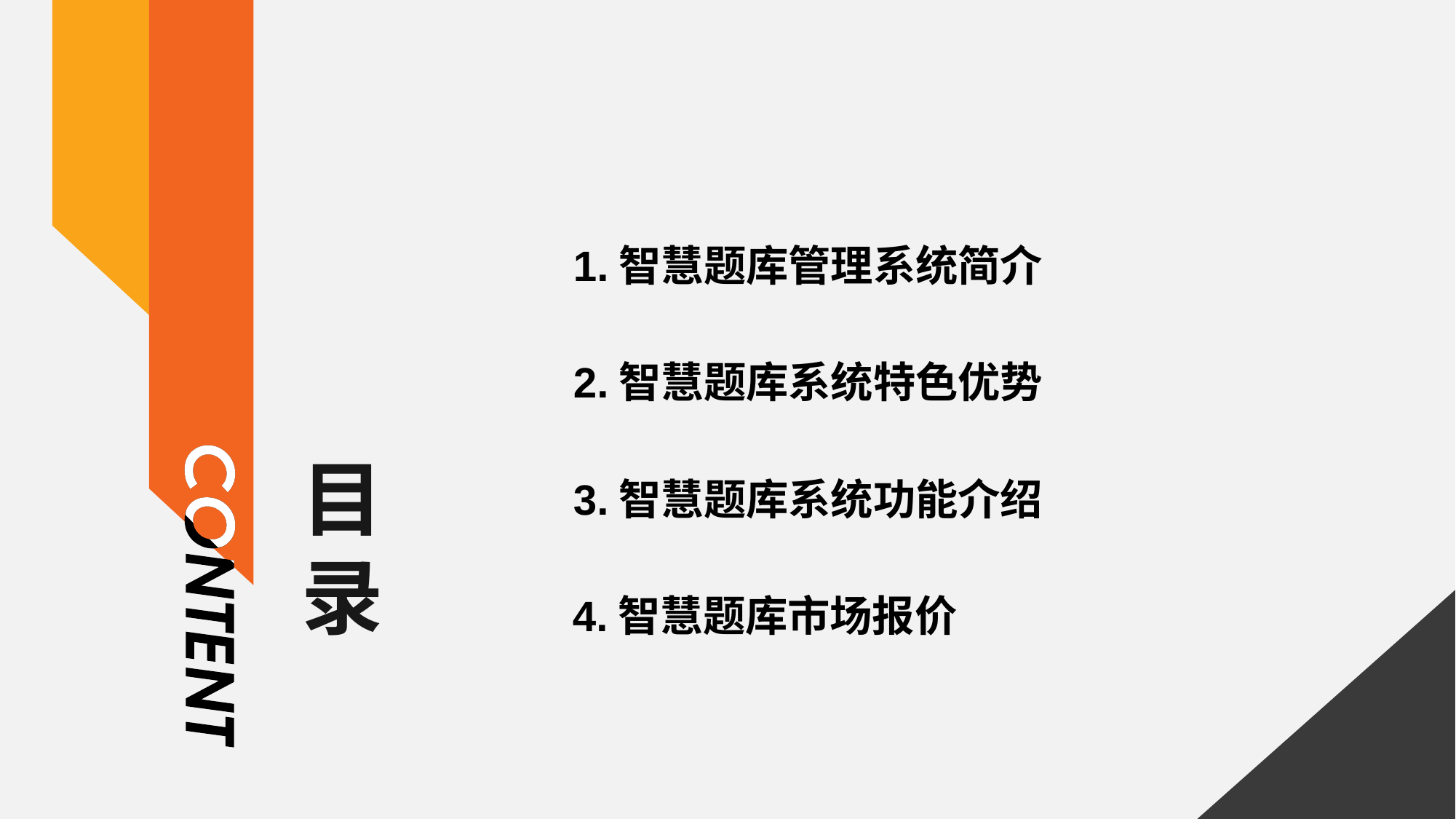

1.智慧题库管理系统简介

2.智慧题库系统特色优势

目录

3.智慧题库系统功能介绍

4.智慧题库市场报价